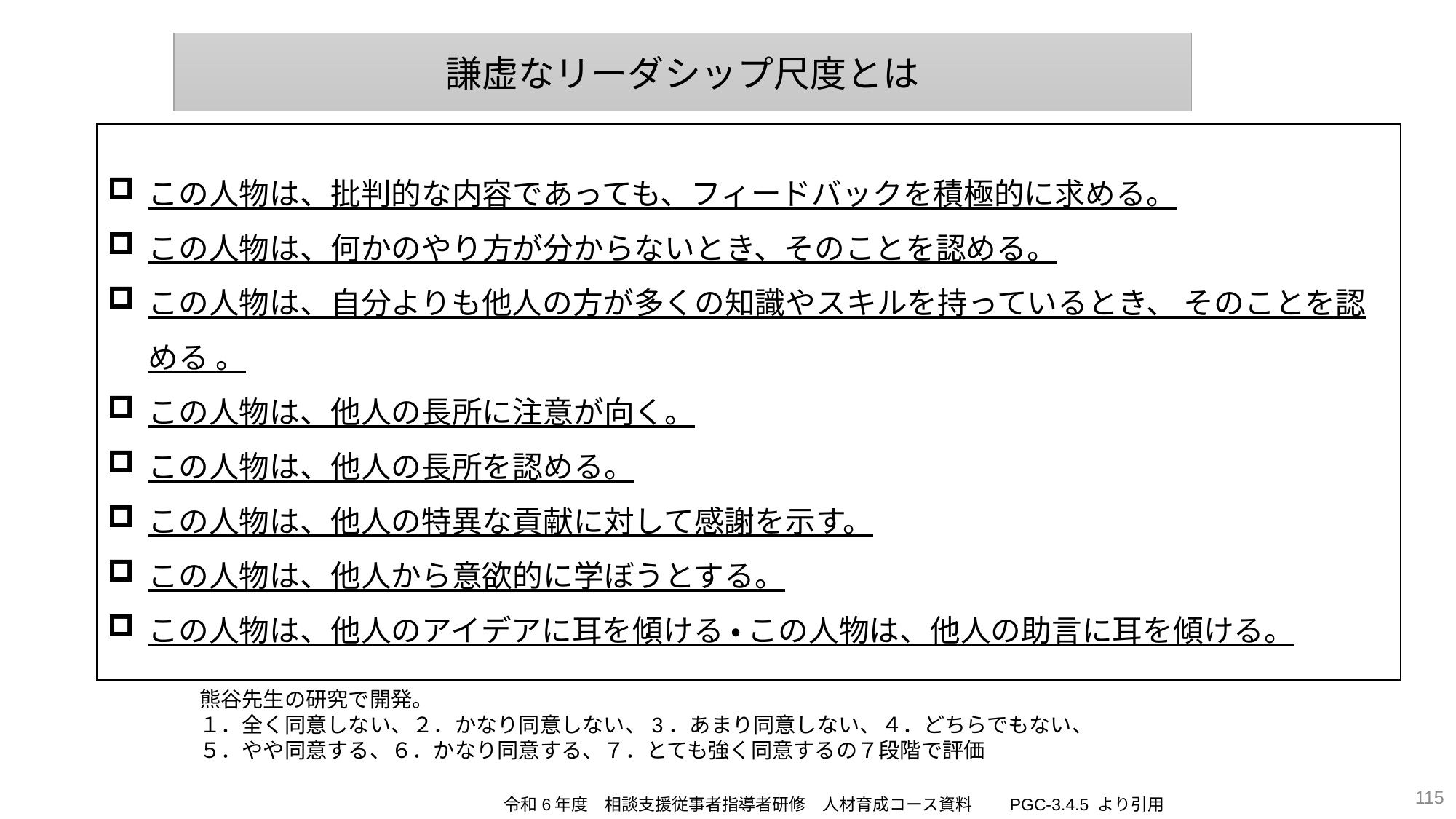

謙虚なリーダシップ尺度とは
この人物は、批判的な内容であっても、フィードバックを積極的に求める。
この人物は、何かのやり方が分からないとき、そのことを認める。
この人物は、自分よりも他人の方が多くの知識やスキルを持っているとき、 そのことを認める 。
この人物は、他人の長所に注意が向く。
この人物は、他人の長所を認める。
この人物は、他人の特異な貢献に対して感謝を示す。
この人物は、他人から意欲的に学ぼうとする。
この人物は、他人のアイデアに耳を傾ける • この人物は、他人の助言に耳を傾ける。
熊谷先生の研究で開発。
１．全く同意しない、２．かなり同意しない、3．あまり同意しない、４．どちらでもない、
５．やや同意する、６．かなり同意する、７．とても強く同意するの７段階で評価
115
令和6年度　相談支援従事者指導者研修　人材育成コース資料　　PGC-3.4.5 より引用